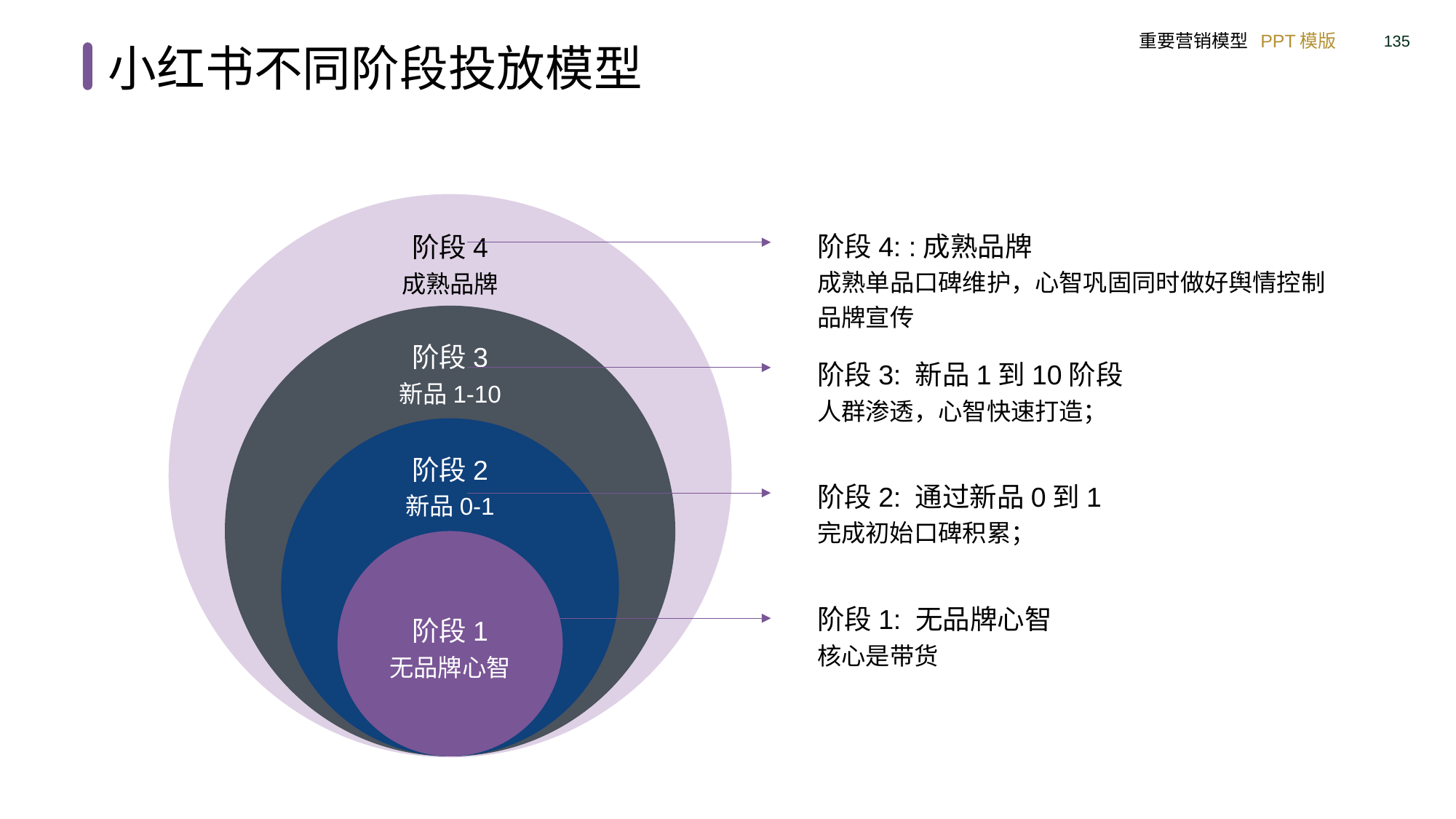

小红书不同阶段投放模型

阶段4: :成熟品牌
成熟单品口碑维护，心智巩固同时做好舆情控制
品牌宣传
阶段4
成熟品牌

阶段3
新品1-10
阶段3: 新品1到10阶段
人群渗透，心智快速打造；

阶段2
新品0-1
阶段2: 通过新品0到1
完成初始口碑积累；

阶段1: 无品牌心智
核心是带货
阶段1
无品牌心智